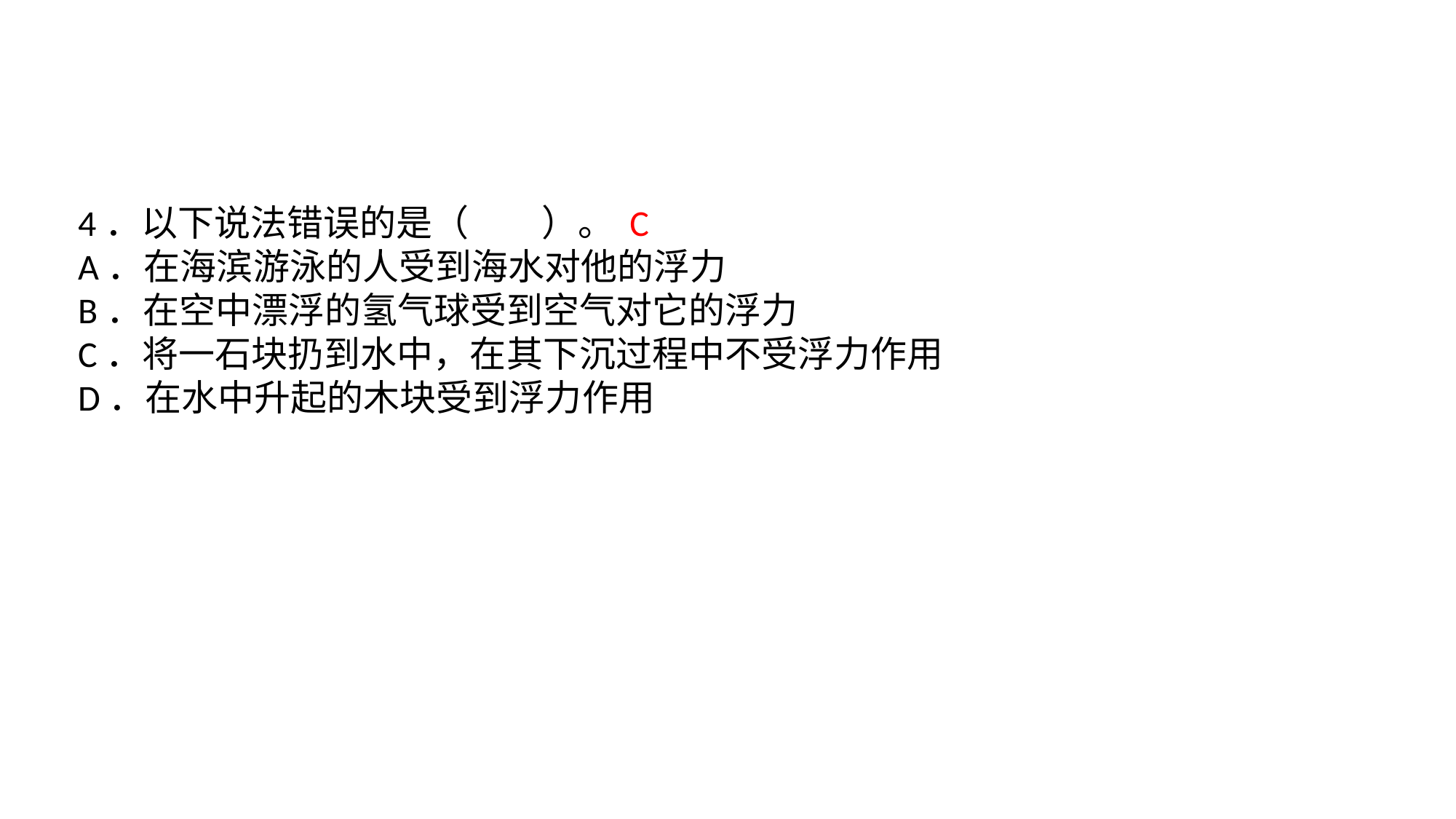

C
4．以下说法错误的是（　　）。
A．在海滨游泳的人受到海水对他的浮力
B．在空中漂浮的氢气球受到空气对它的浮力
C．将一石块扔到水中，在其下沉过程中不受浮力作用
D．在水中升起的木块受到浮力作用